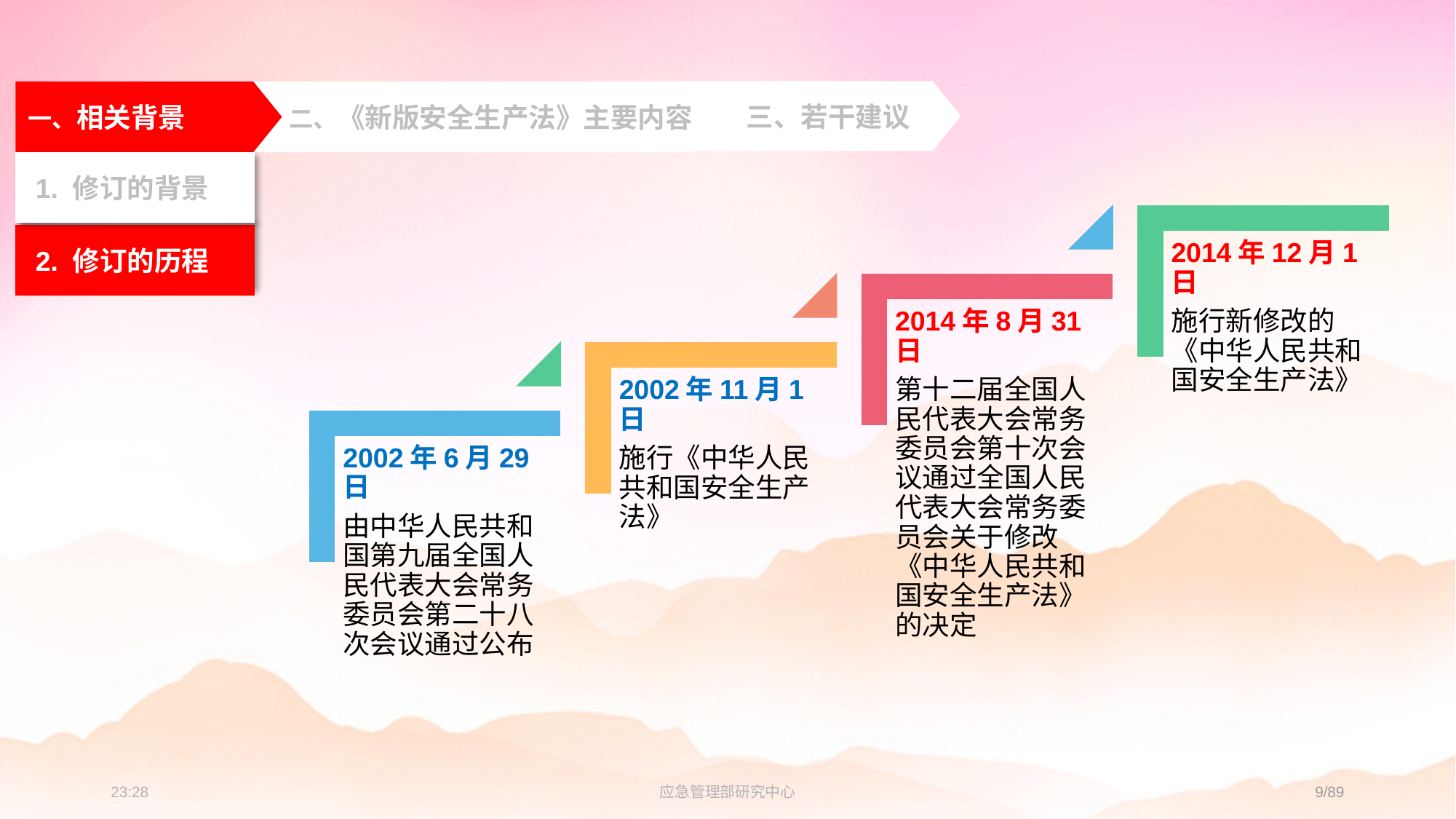

三、若干建议
一、相关背景
     二、《新版安全生产法》主要内容
 1. 修订的背景
 2. 修订的历程
2002年6月29日
由中华人民共和国第九届全国人民代表大会常务委员会第二十八次会议通过公布
2002年11月1日
施行《中华人民共和国安全生产法》
2014年8月31日
第十二届全国人民代表大会常务委员会第十次会议通过全国人民代表大会常务委员会关于修改《中华人民共和国安全生产法》的决定
2014年12月1日
施行新修改的《中华人民共和国安全生产法》
23:28
应急管理部研究中心
9/89